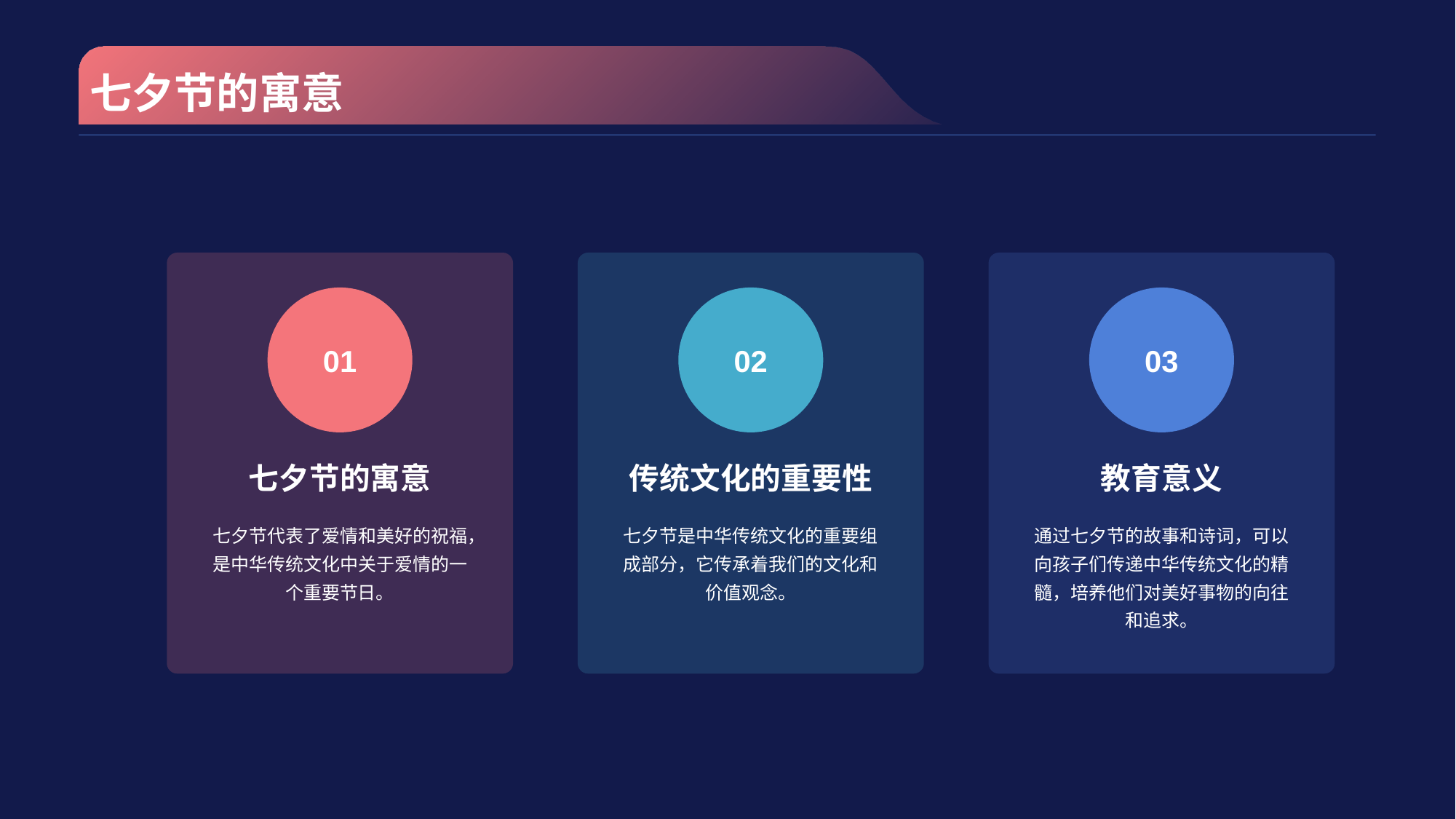

# 七夕节的寓意

01
七夕节的寓意
七夕节代表了爱情和美好的祝福，是中华传统文化中关于爱情的一个重要节日。

02
传统文化的重要性
七夕节是中华传统文化的重要组成部分，它传承着我们的文化和价值观念。

03
教育意义
通过七夕节的故事和诗词，可以向孩子们传递中华传统文化的精髓，培养他们对美好事物的向往和追求。